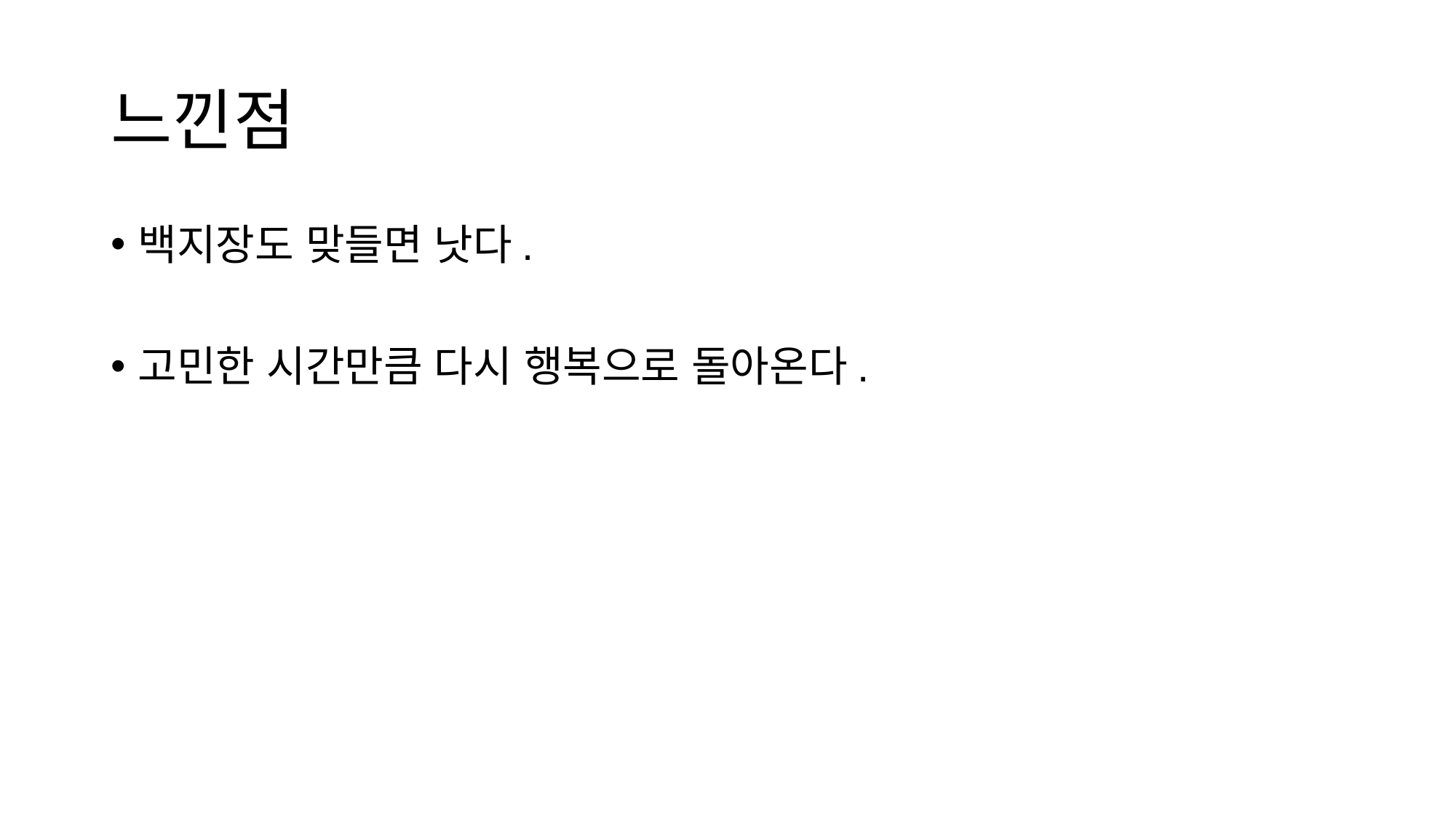

# 느낀점
백지장도 맞들면 낫다.

고민한 시간만큼 다시 행복으로 돌아온다.